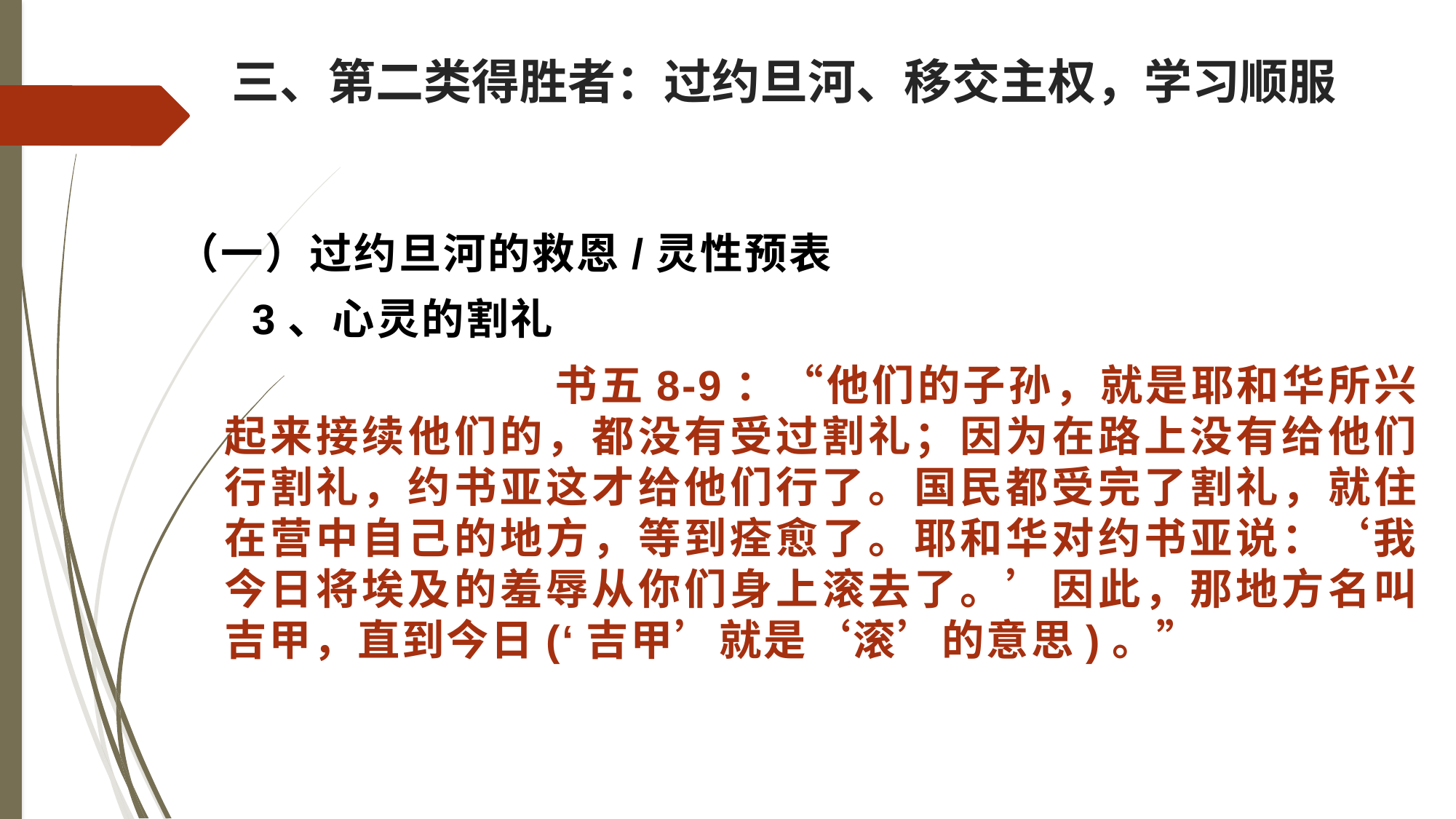

# 三、第二类得胜者：过约旦河、移交主权，学习顺服
（一）过约旦河的救恩/灵性预表
  3、心灵的割礼
			书五8-9：“他们的子孙，就是耶和华所兴起来接续他们的，都没有受过割礼；因为在路上没有给他们行割礼，约书亚这才给他们行了。国民都受完了割礼，就住在营中自己的地方，等到痊愈了。耶和华对约书亚说：‘我今日将埃及的羞辱从你们身上滚去了。’因此，那地方名叫吉甲，直到今日(‘吉甲’就是‘滚’的意思)。”